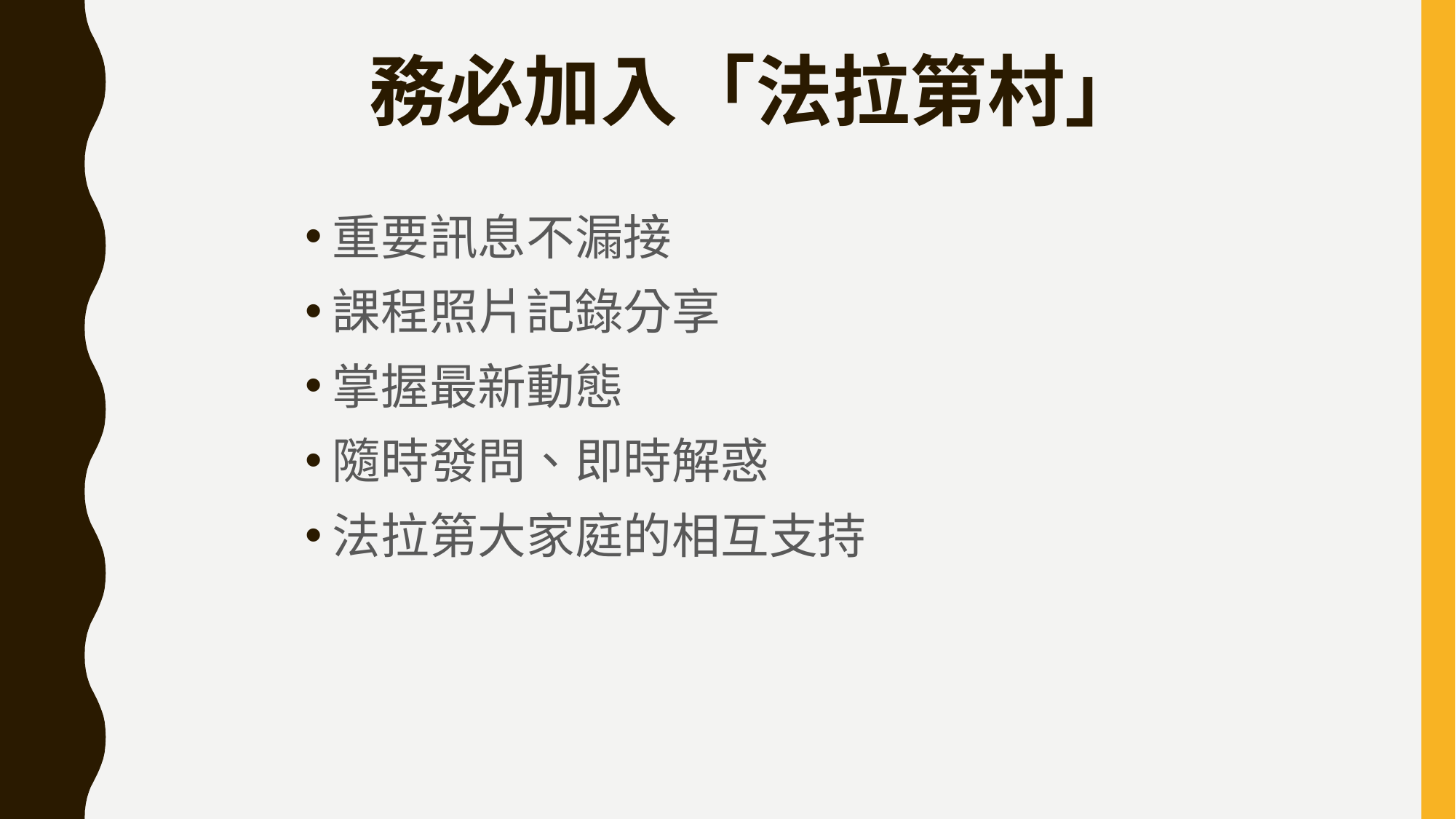

務必加入「法拉第村」
重要訊息不漏接
課程照片記錄分享
掌握最新動態
隨時發問、即時解惑
法拉第大家庭的相互支持